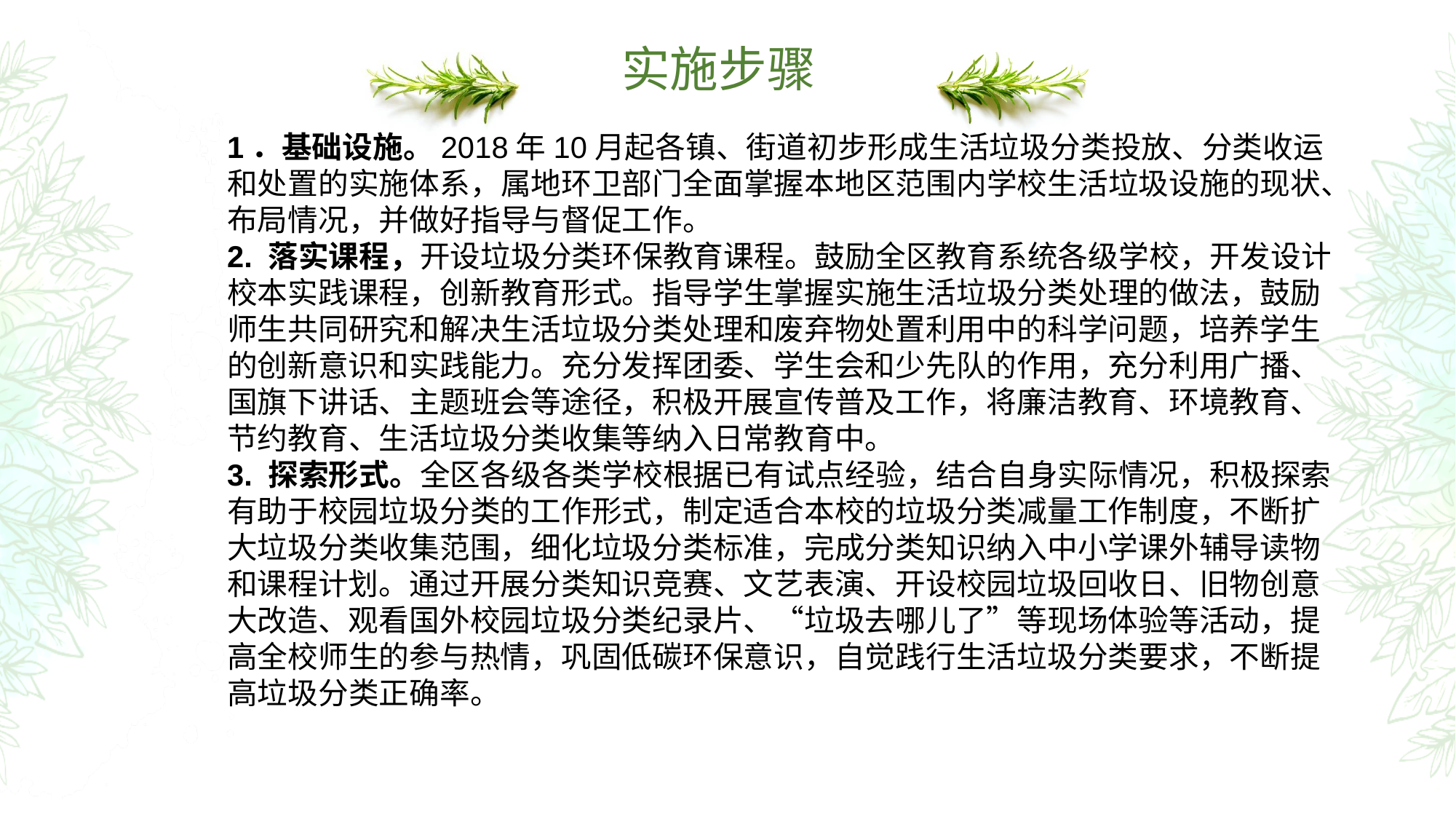

# 实施步骤
1．基础设施。2018年10月起各镇、街道初步形成生活垃圾分类投放、分类收运和处置的实施体系，属地环卫部门全面掌握本地区范围内学校生活垃圾设施的现状、布局情况，并做好指导与督促工作。
2. 落实课程，开设垃圾分类环保教育课程。鼓励全区教育系统各级学校，开发设计校本实践课程，创新教育形式。指导学生掌握实施生活垃圾分类处理的做法，鼓励师生共同研究和解决生活垃圾分类处理和废弃物处置利用中的科学问题，培养学生的创新意识和实践能力。充分发挥团委、学生会和少先队的作用，充分利用广播、国旗下讲话、主题班会等途径，积极开展宣传普及工作，将廉洁教育、环境教育、节约教育、生活垃圾分类收集等纳入日常教育中。
3. 探索形式。全区各级各类学校根据已有试点经验，结合自身实际情况，积极探索有助于校园垃圾分类的工作形式，制定适合本校的垃圾分类减量工作制度，不断扩大垃圾分类收集范围，细化垃圾分类标准，完成分类知识纳入中小学课外辅导读物和课程计划。通过开展分类知识竞赛、文艺表演、开设校园垃圾回收日、旧物创意大改造、观看国外校园垃圾分类纪录片、“垃圾去哪儿了”等现场体验等活动，提高全校师生的参与热情，巩固低碳环保意识，自觉践行生活垃圾分类要求，不断提高垃圾分类正确率。